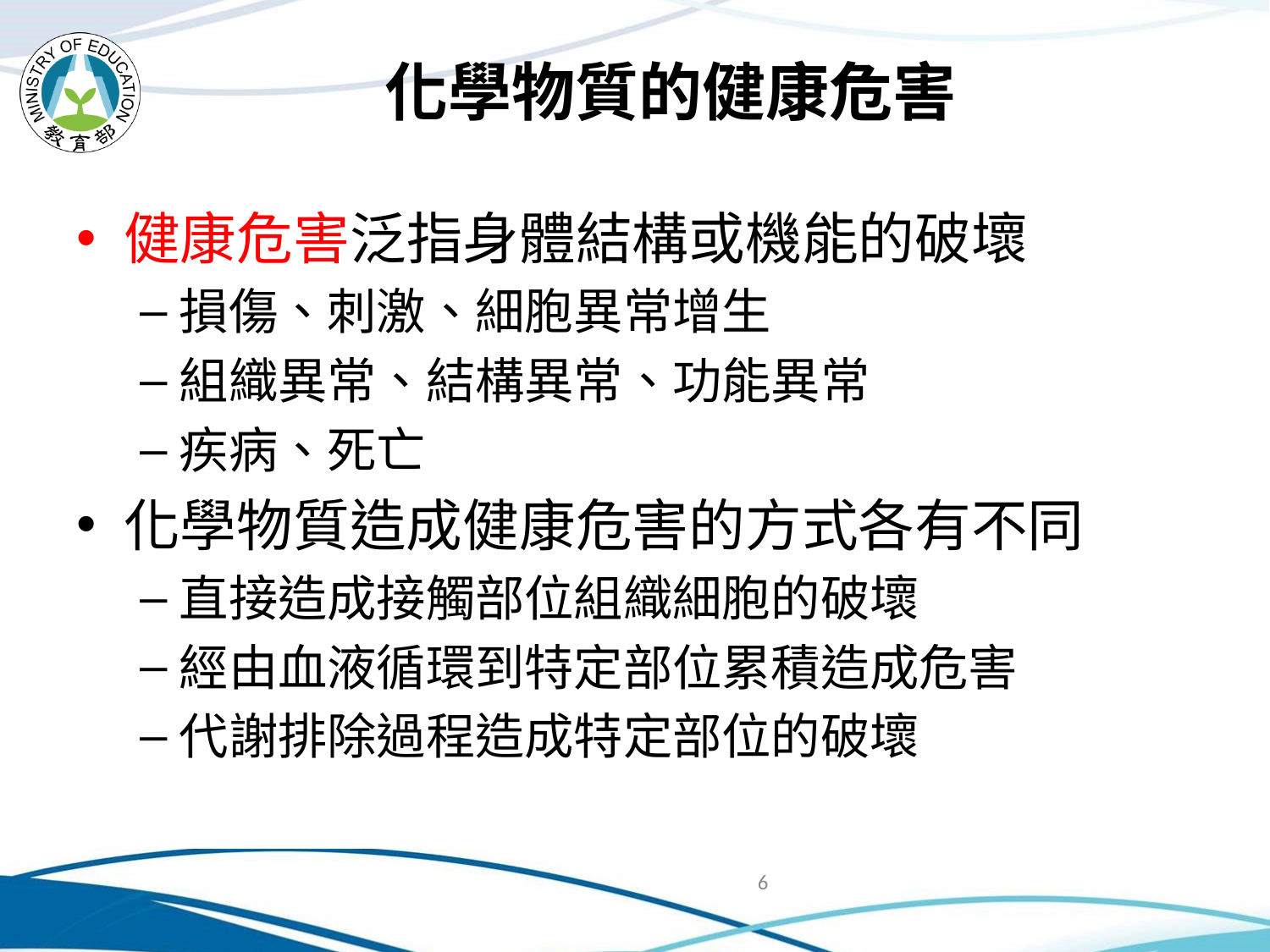

# 化學物質的健康危害
健康危害泛指身體結構或機能的破壞
損傷、刺激、細胞異常增生
組織異常、結構異常、功能異常
疾病、死亡
化學物質造成健康危害的方式各有不同
直接造成接觸部位組織細胞的破壞
經由血液循環到特定部位累積造成危害
代謝排除過程造成特定部位的破壞
6